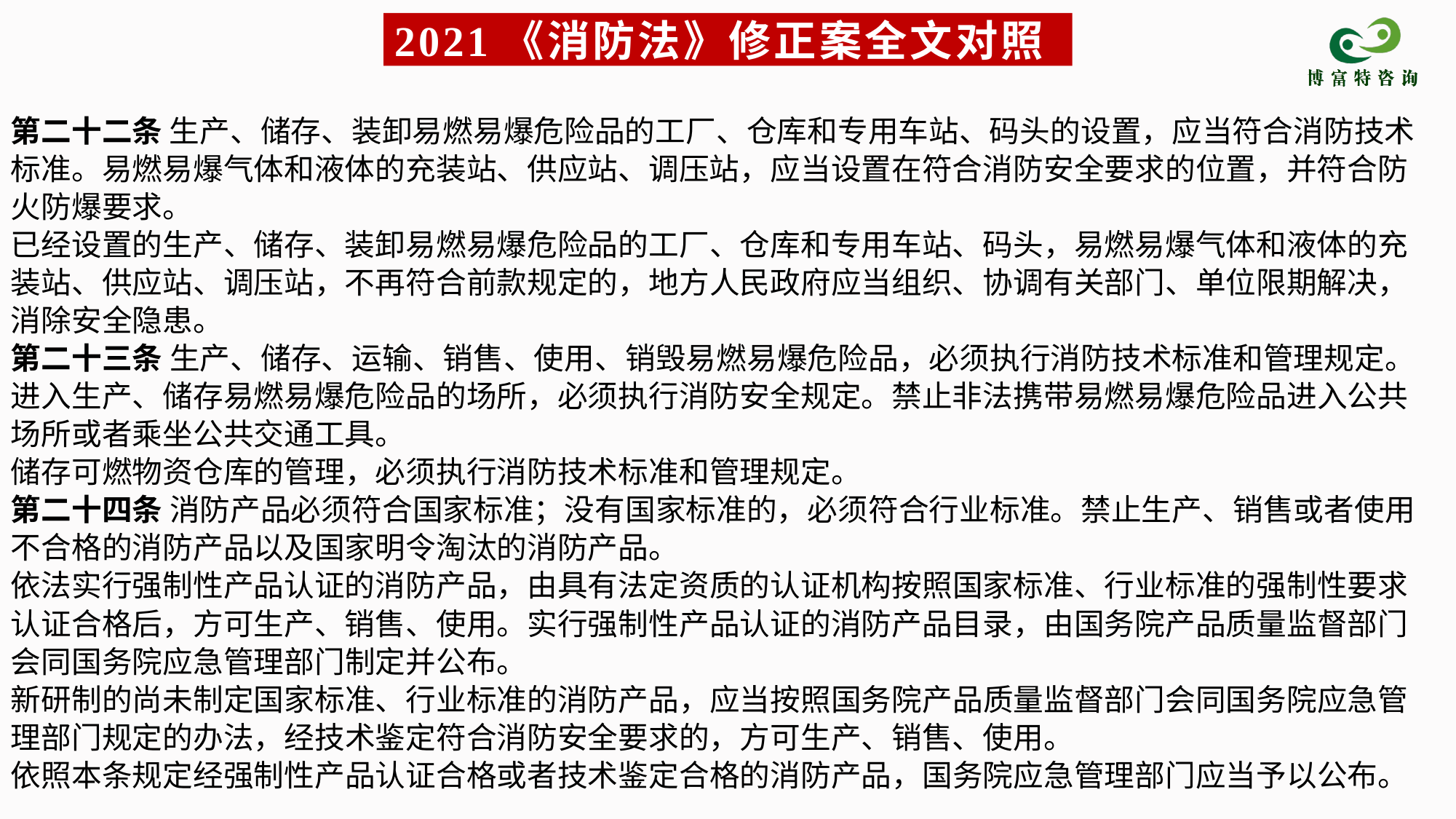

# 2021《消防法》修正案全文对照
第二十二条 生产、储存、装卸易燃易爆危险品的工厂、仓库和专用车站、码头的设置，应当符合消防技术标准。易燃易爆气体和液体的充装站、供应站、调压站，应当设置在符合消防安全要求的位置，并符合防火防爆要求。
已经设置的生产、储存、装卸易燃易爆危险品的工厂、仓库和专用车站、码头，易燃易爆气体和液体的充装站、供应站、调压站，不再符合前款规定的，地方人民政府应当组织、协调有关部门、单位限期解决，消除安全隐患。
第二十三条 生产、储存、运输、销售、使用、销毁易燃易爆危险品，必须执行消防技术标准和管理规定。
进入生产、储存易燃易爆危险品的场所，必须执行消防安全规定。禁止非法携带易燃易爆危险品进入公共场所或者乘坐公共交通工具。
储存可燃物资仓库的管理，必须执行消防技术标准和管理规定。
第二十四条 消防产品必须符合国家标准；没有国家标准的，必须符合行业标准。禁止生产、销售或者使用不合格的消防产品以及国家明令淘汰的消防产品。
依法实行强制性产品认证的消防产品，由具有法定资质的认证机构按照国家标准、行业标准的强制性要求认证合格后，方可生产、销售、使用。实行强制性产品认证的消防产品目录，由国务院产品质量监督部门会同国务院应急管理部门制定并公布。
新研制的尚未制定国家标准、行业标准的消防产品，应当按照国务院产品质量监督部门会同国务院应急管理部门规定的办法，经技术鉴定符合消防安全要求的，方可生产、销售、使用。
依照本条规定经强制性产品认证合格或者技术鉴定合格的消防产品，国务院应急管理部门应当予以公布。